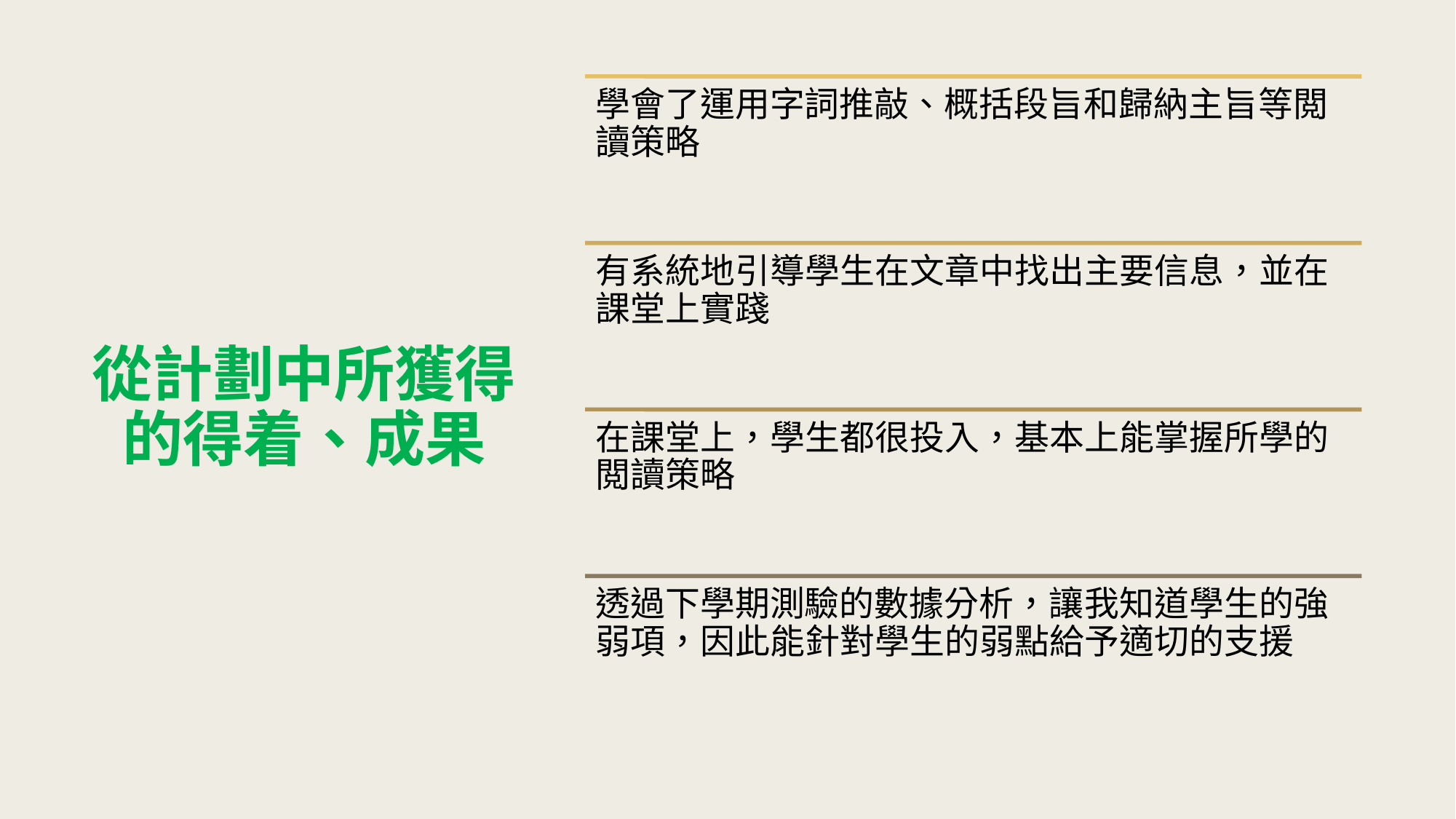

# 從計劃中所獲得的得着、成果
學會了運用字詞推敲、概括段旨和歸納主旨等閲讀策略
有系統地引導學生在文章中找出主要信息，並在課堂上實踐
在課堂上，學生都很投入，基本上能掌握所學的閲讀策略
透過下學期測驗的數據分析，讓我知道學生的強弱項，因此能針對學生的弱點給予適切的支援